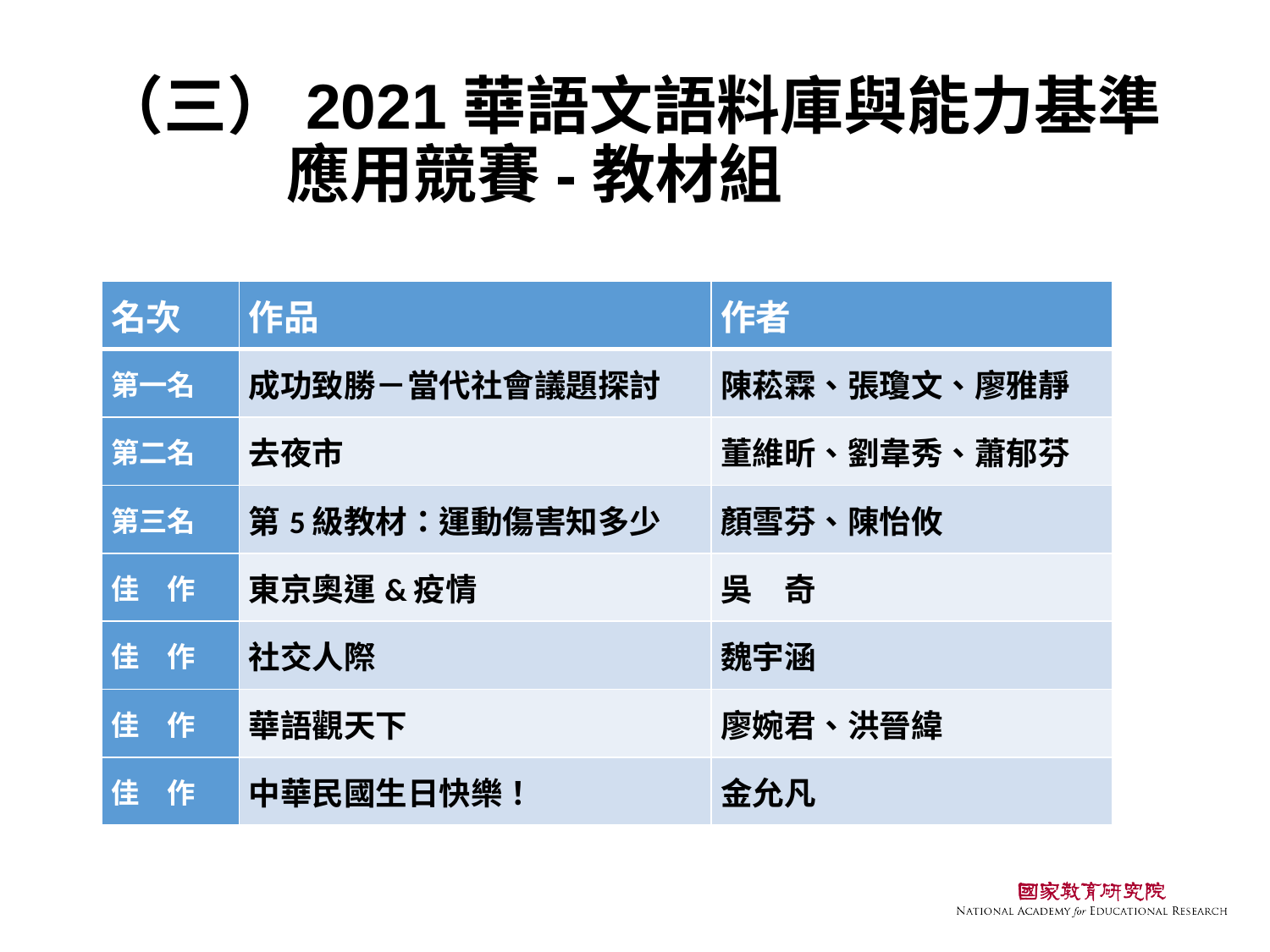

# （三）2021華語文語料庫與能力基準應用競賽-教材組
| 名次 | 作品 | 作者 |
| --- | --- | --- |
| 第一名 | 成功致勝－當代社會議題探討 | 陳菘霖、張瓊文、廖雅靜 |
| 第二名 | 去夜市 | 董維昕、劉韋秀、蕭郁芬 |
| 第三名 | 第5級教材：運動傷害知多少 | 顏雪芬、陳怡攸 |
| 佳　作 | 東京奧運&疫情 | 吳　奇 |
| 佳　作 | 社交人際 | 魏宇涵 |
| 佳　作 | 華語觀天下 | 廖婉君、洪晉緯 |
| 佳　作 | 中華民國生日快樂！ | 金允凡 |